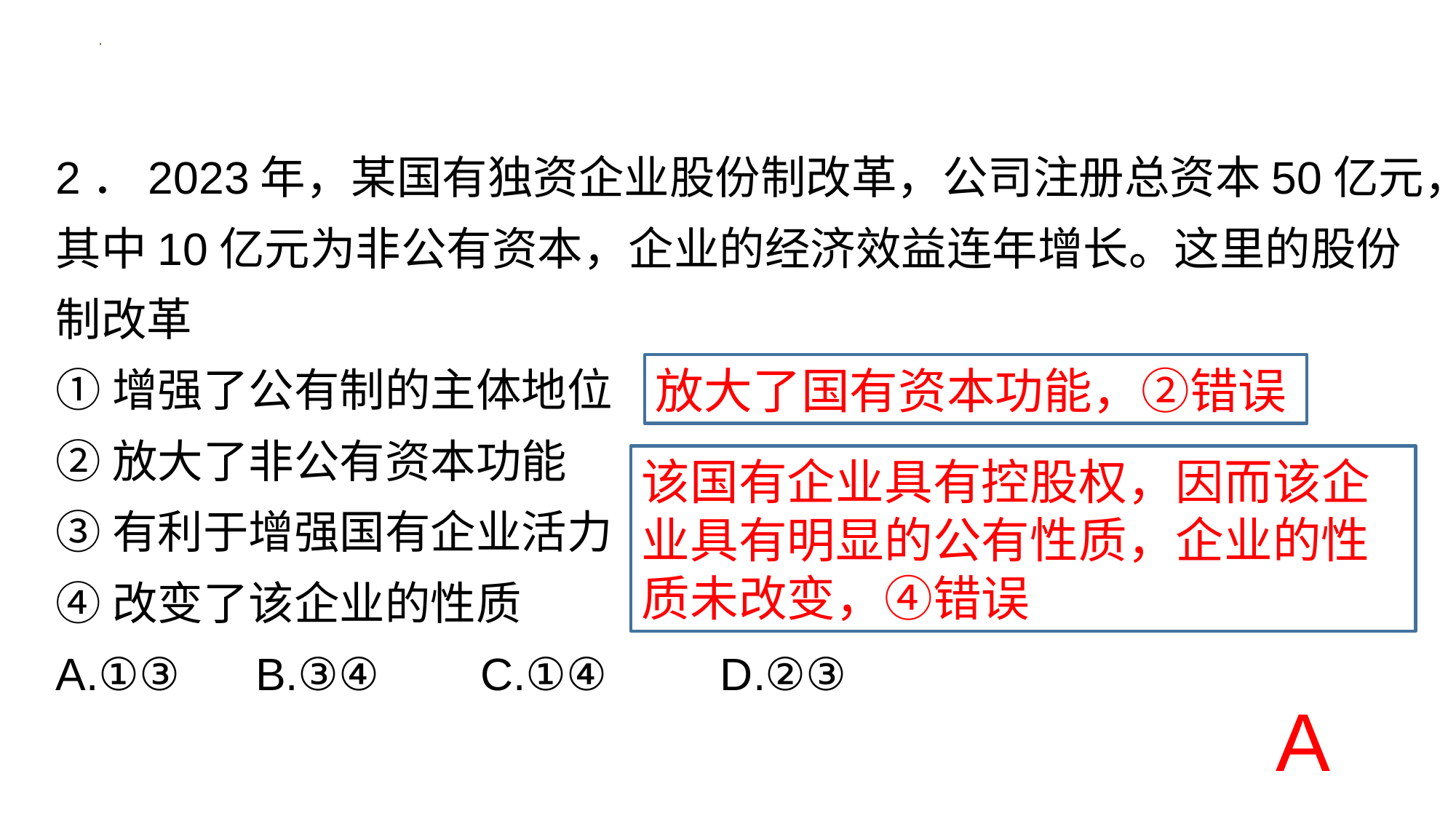

2．2023年，某国有独资企业股份制改革，公司注册总资本50亿元，其中10亿元为非公有资本，企业的经济效益连年增长。这里的股份制改革
①增强了公有制的主体地位
②放大了非公有资本功能
③有利于增强国有企业活力
④改变了该企业的性质
A.①③      B.③④        C.①④         D.②③
放大了国有资本功能，②错误
该国有企业具有控股权，因而该企业具有明显的公有性质，企业的性质未改变，④错误
A